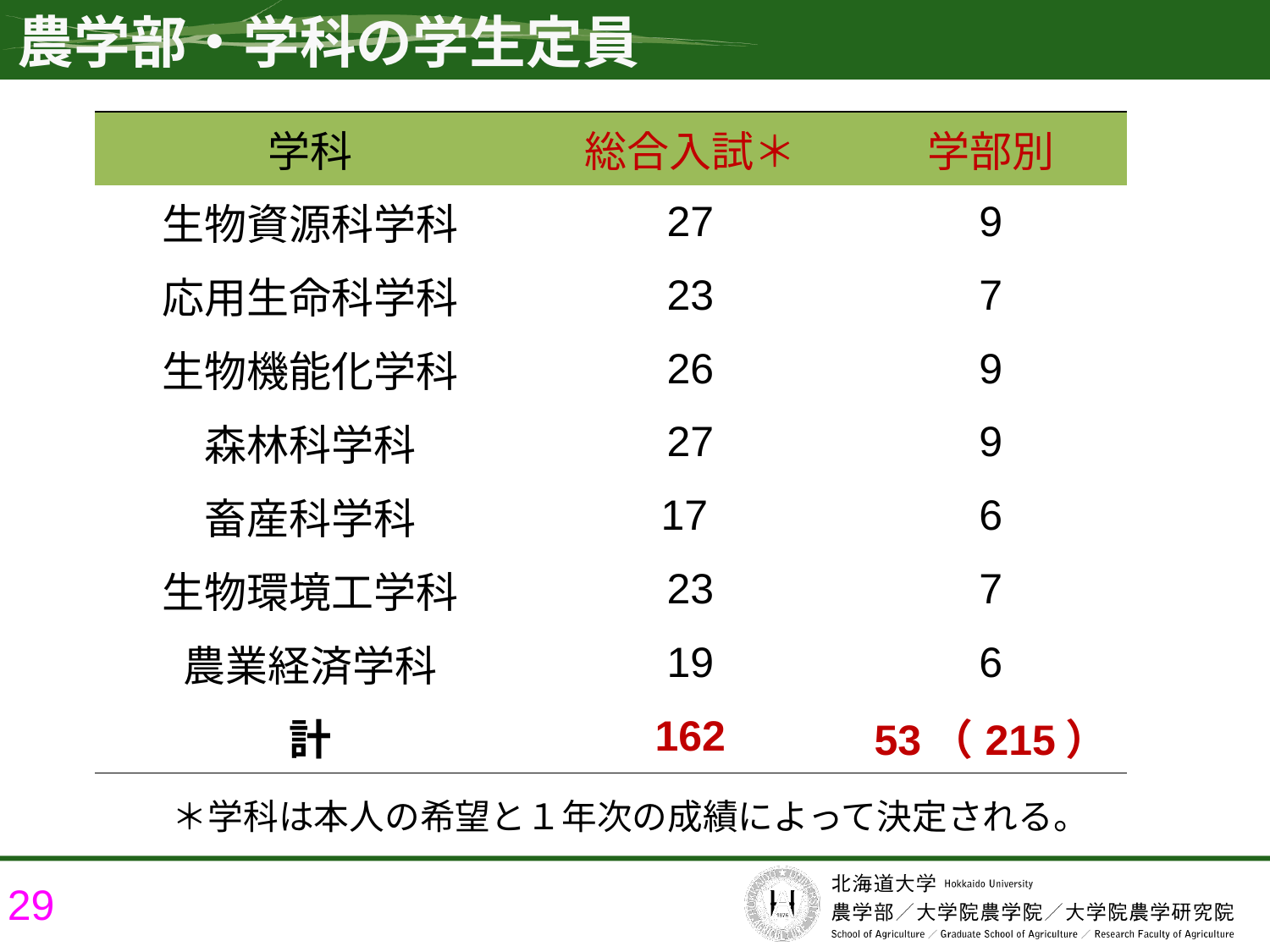

# 農学部・学科の学生定員
| 学科 | 総合入試＊ | 学部別 |
| --- | --- | --- |
| 生物資源科学科 | 27 | 9 |
| 応用生命科学科 | 23 | 7 |
| 生物機能化学科 | 26 | 9 |
| 森林科学科 | 27 | 9 |
| 畜産科学科 | 17 | 6 |
| 生物環境工学科 | 23 | 7 |
| 農業経済学科 | 19 | 6 |
| 計 | 162 | 53（215） |
＊学科は本人の希望と１年次の成績によって決定される。
29